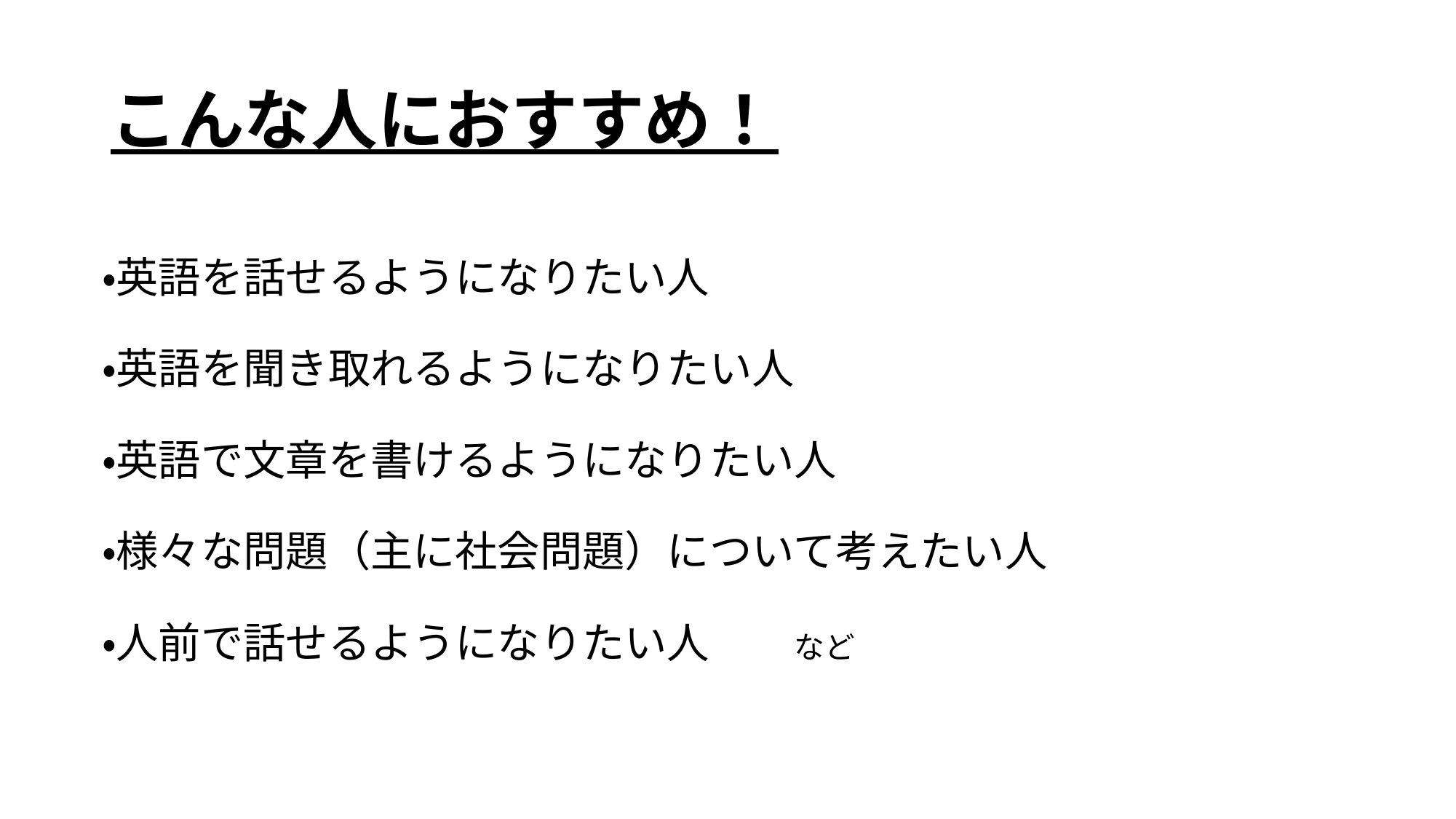

# こんな人におすすめ！
・英語を話せるようになりたい人
・英語を聞き取れるようになりたい人
・英語で文章を書けるようになりたい人
・様々な問題（主に社会問題）について考えたい人
・人前で話せるようになりたい人　　など